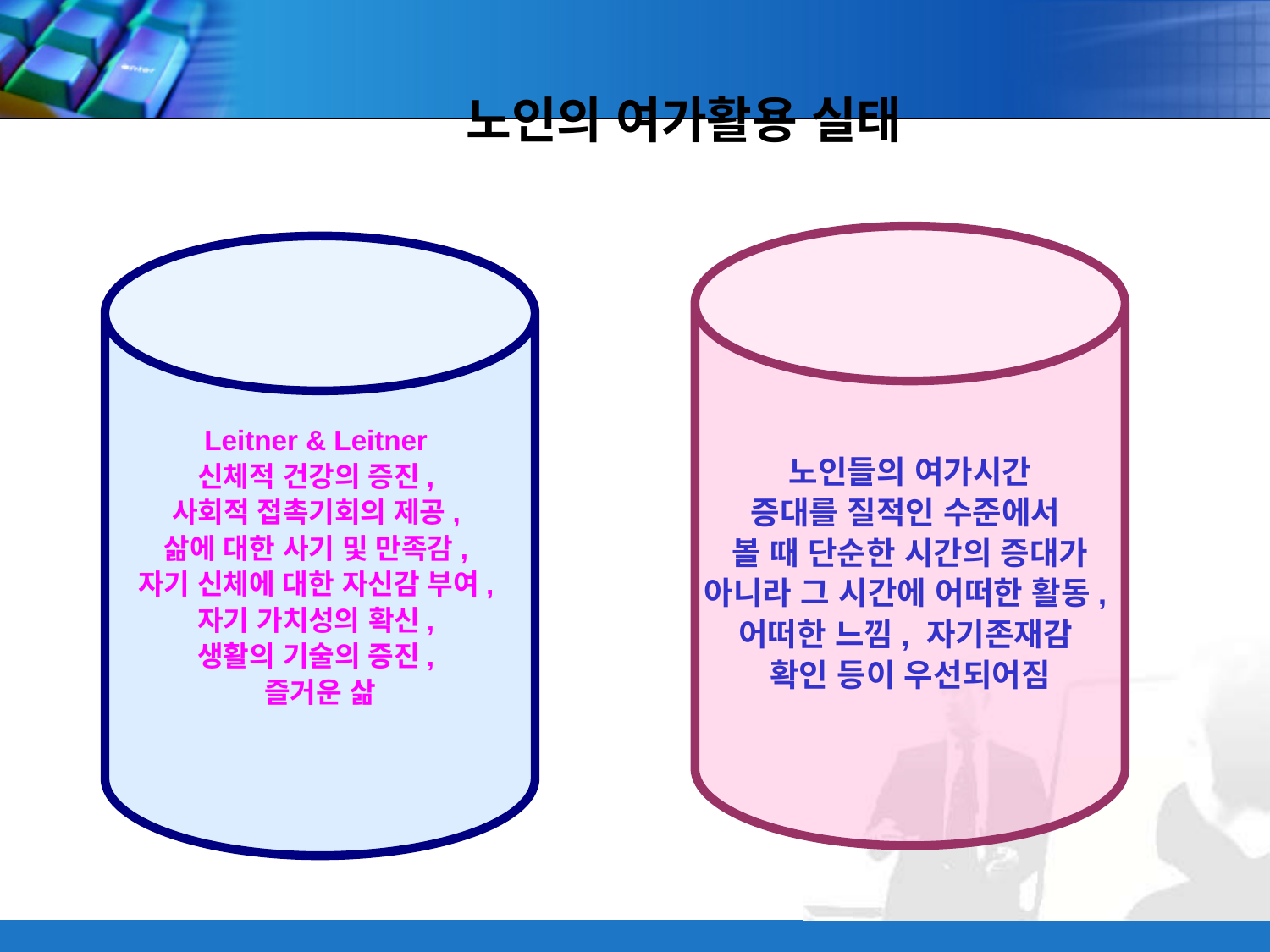

노인의 여가활용 실태
노인들의 여가시간
증대를 질적인 수준에서
볼 때 단순한 시간의 증대가
아니라 그 시간에 어떠한 활동,
어떠한 느낌, 자기존재감
확인 등이 우선되어짐
Leitner & Leitner
신체적 건강의 증진,
사회적 접촉기회의 제공,
삶에 대한 사기 및 만족감,
자기 신체에 대한 자신감 부여,
자기 가치성의 확신,
생활의 기술의 증진,
즐거운 삶